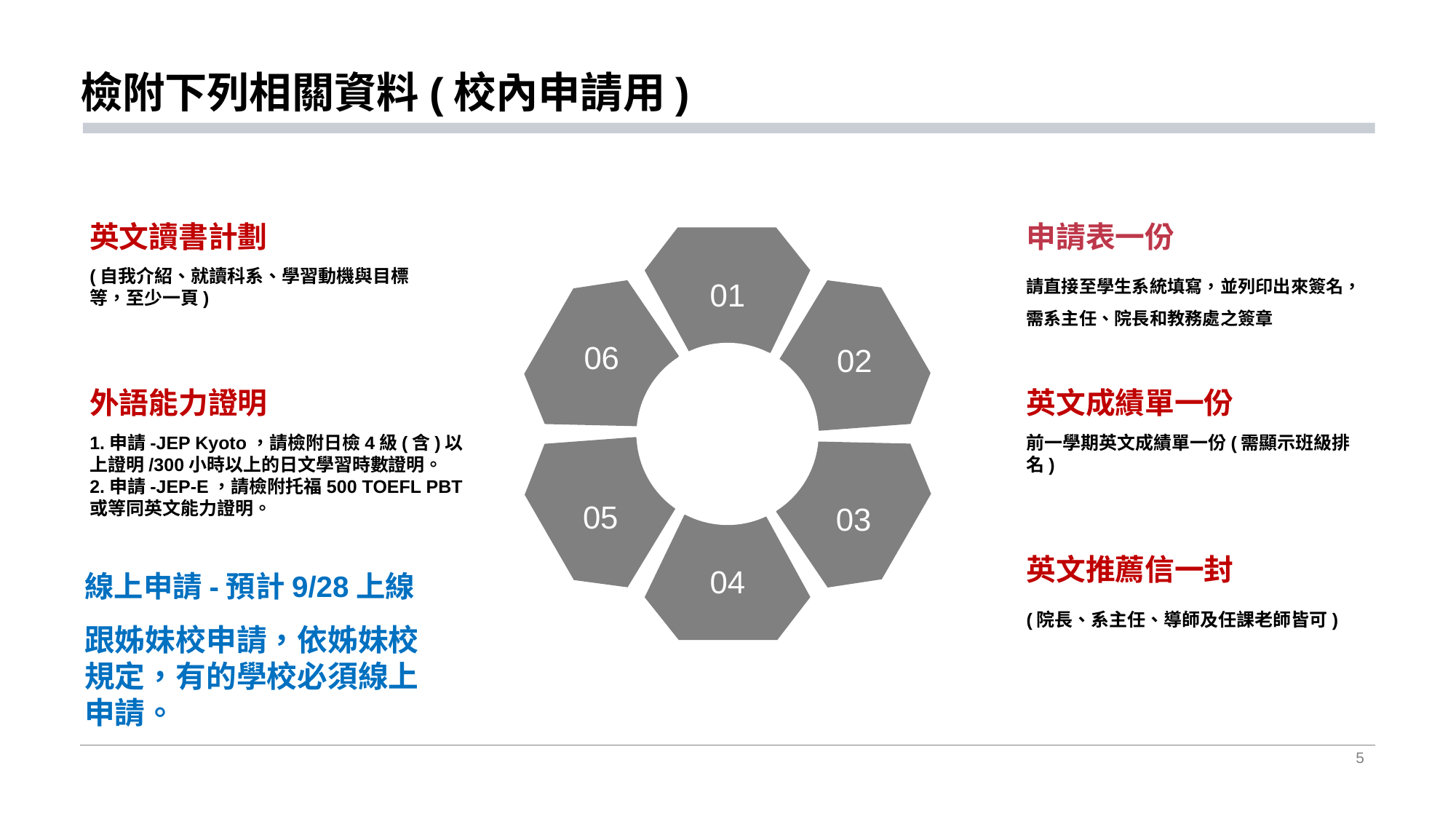

# 檢附下列相關資料(校內申請用)
英文讀書計劃
(自我介紹、就讀科系、學習動機與目標等，至少一頁)
外語能力證明
1.申請-JEP Kyoto，請檢附日檢4級(含)以上證明/300小時以上的日文學習時數證明。
2.申請-JEP-E，請檢附托福500 TOEFL PBT或等同英文能力證明。

線上申請-預計9/28上線
申請表一份
請直接至學生系統填寫，並列印出來簽名，需系主任、院長和教務處之簽章
英文成績單一份
前一學期英文成績單一份(需顯示班級排名)
英文推薦信一封
(院長、系主任、導師及任課老師皆可)

01
06
02

05
03
04
跟姊妹校申請，依姊妹校規定，有的學校必須線上申請。

5